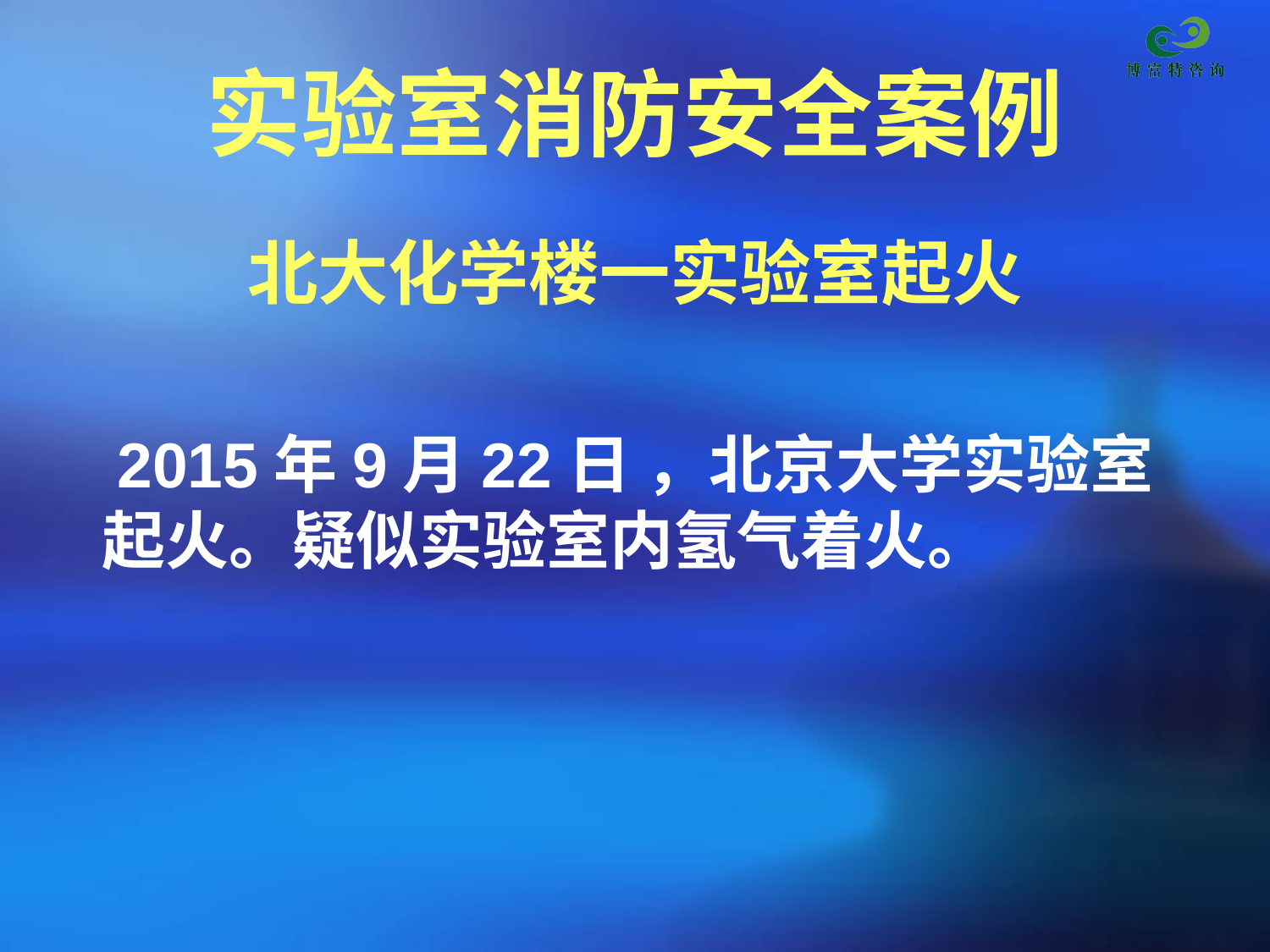

# 实验室消防安全案例
北大化学楼一实验室起火

    2015年9月22日 ，北京大学实验室起火。疑似实验室内氢气着火。